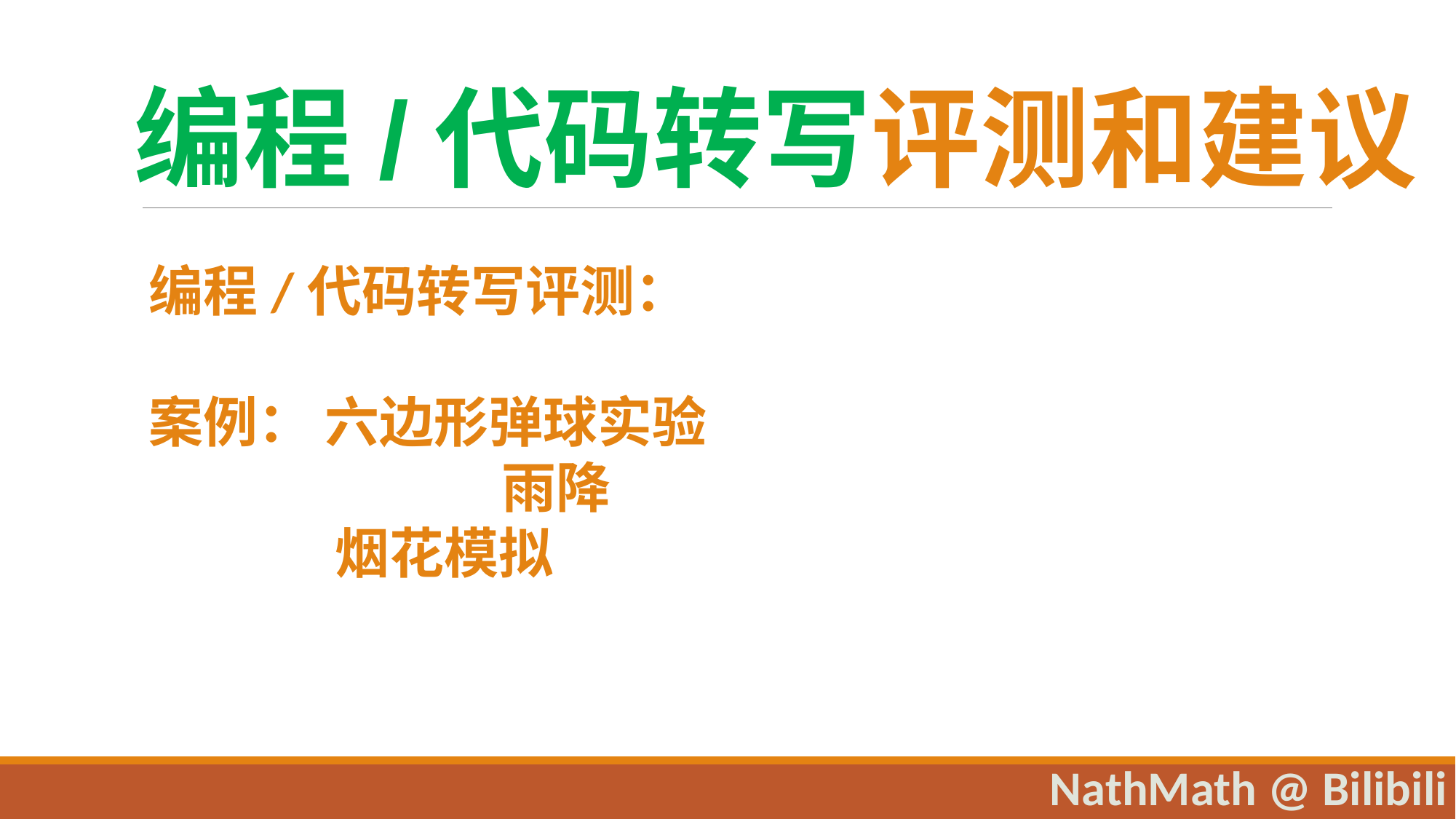

编程/代码转写评测和建议
编程/代码转写评测：

案例： 六边形弹球实验
			 雨降
              烟花模拟
NathMath @ Bilibili